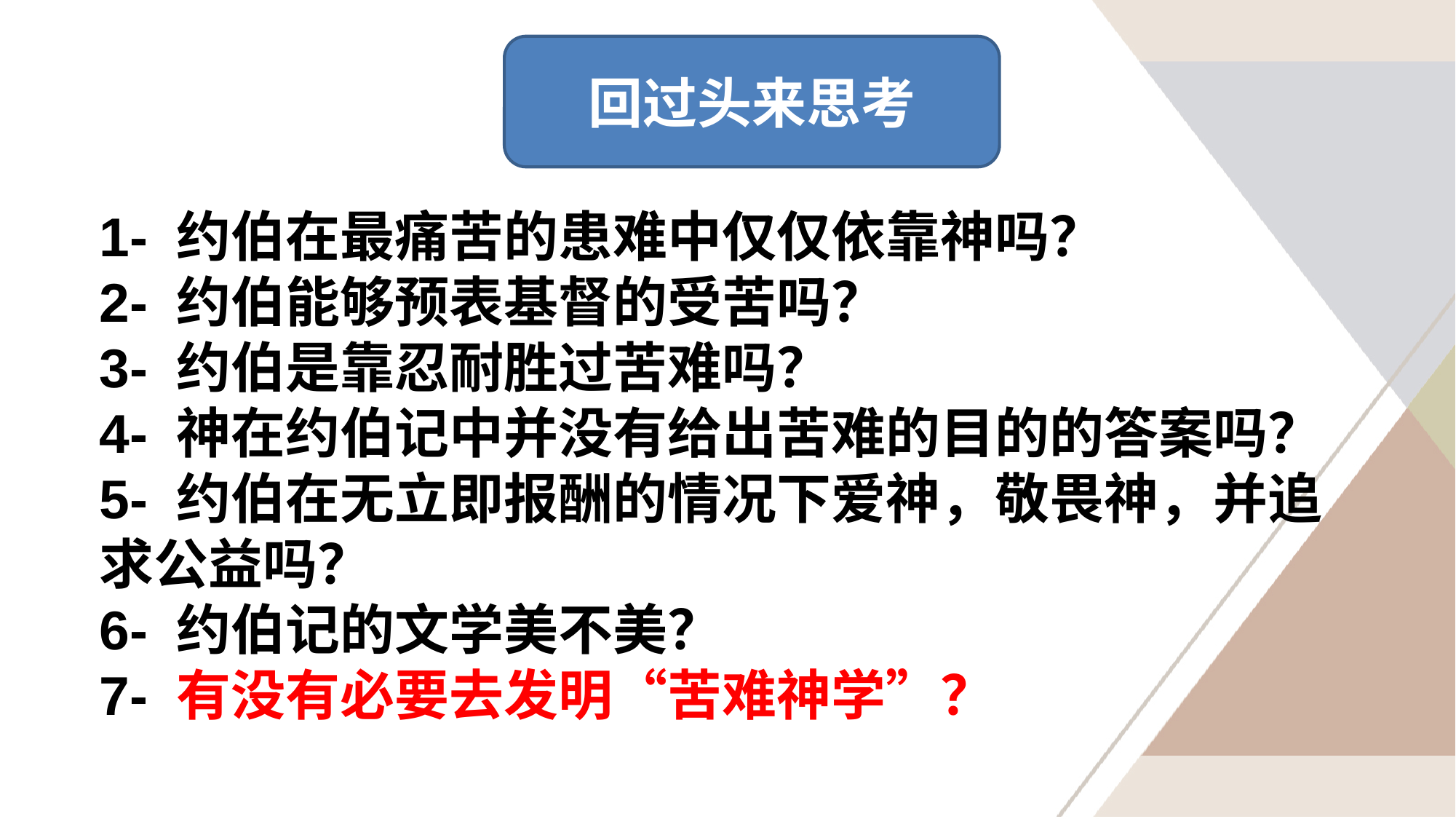

回过头来思考
1- 约伯在最痛苦的患难中仅仅依靠神吗？
2- 约伯能够预表基督的受苦吗？
3- 约伯是靠忍耐胜过苦难吗？
4- 神在约伯记中并没有给出苦难的目的的答案吗？
5- 约伯在无立即报酬的情况下爱神，敬畏神，并追求公益吗？
6- 约伯记的文学美不美？
7- 有没有必要去发明“苦难神学”？